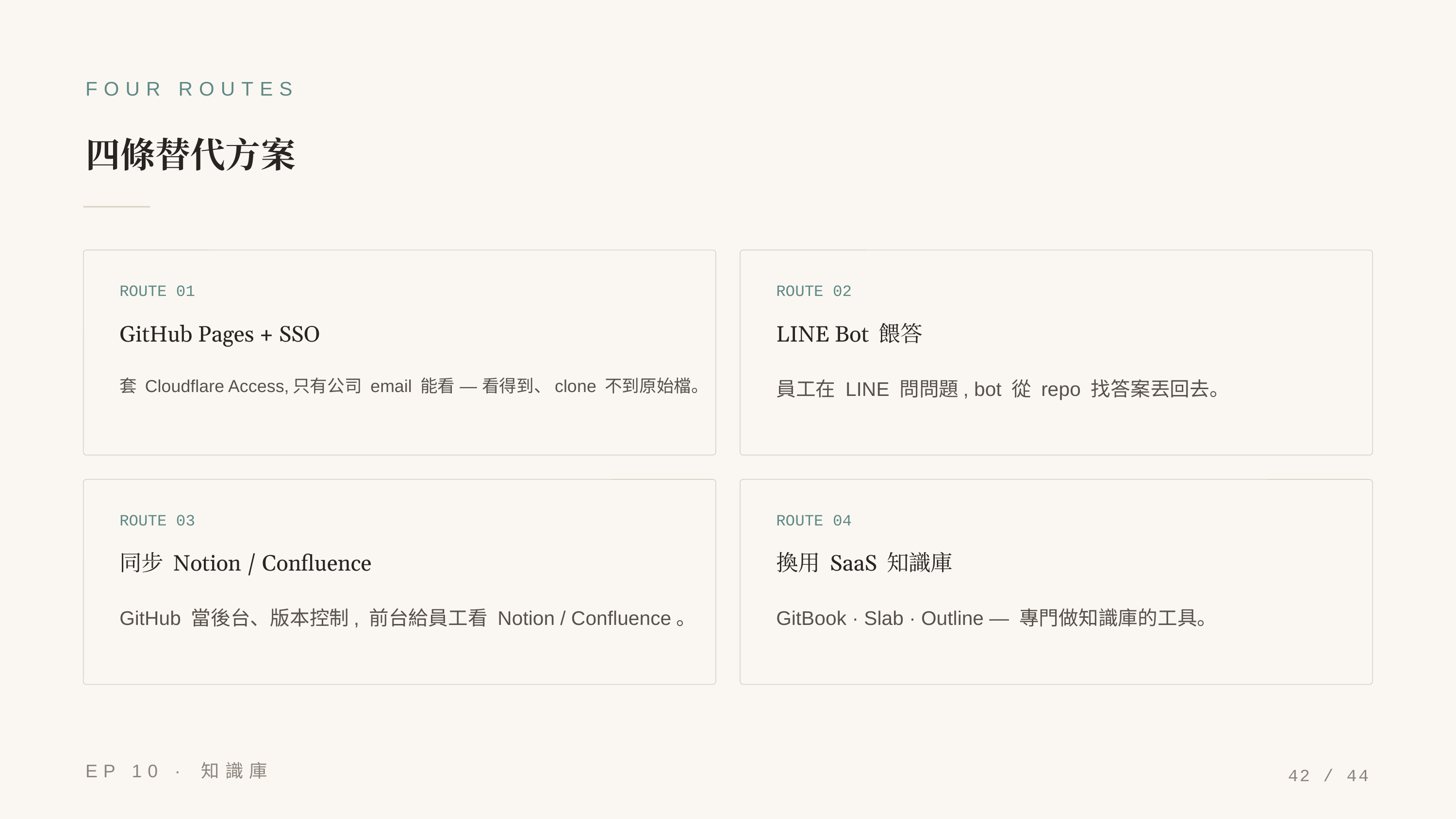

FOUR ROUTES
四條替代方案

ROUTE 01
ROUTE 02
GitHub Pages + SSO
LINE Bot 餵答
套 Cloudflare Access,只有公司 email 能看 — 看得到、clone 不到原始檔。
員工在 LINE 問問題, bot 從 repo 找答案丟回去。

ROUTE 03
ROUTE 04
同步 Notion / Confluence
換用 SaaS 知識庫
GitHub 當後台、版本控制, 前台給員工看 Notion / Confluence。
GitBook · Slab · Outline — 專門做知識庫的工具。
EP 10 · 知識庫
42 / 44